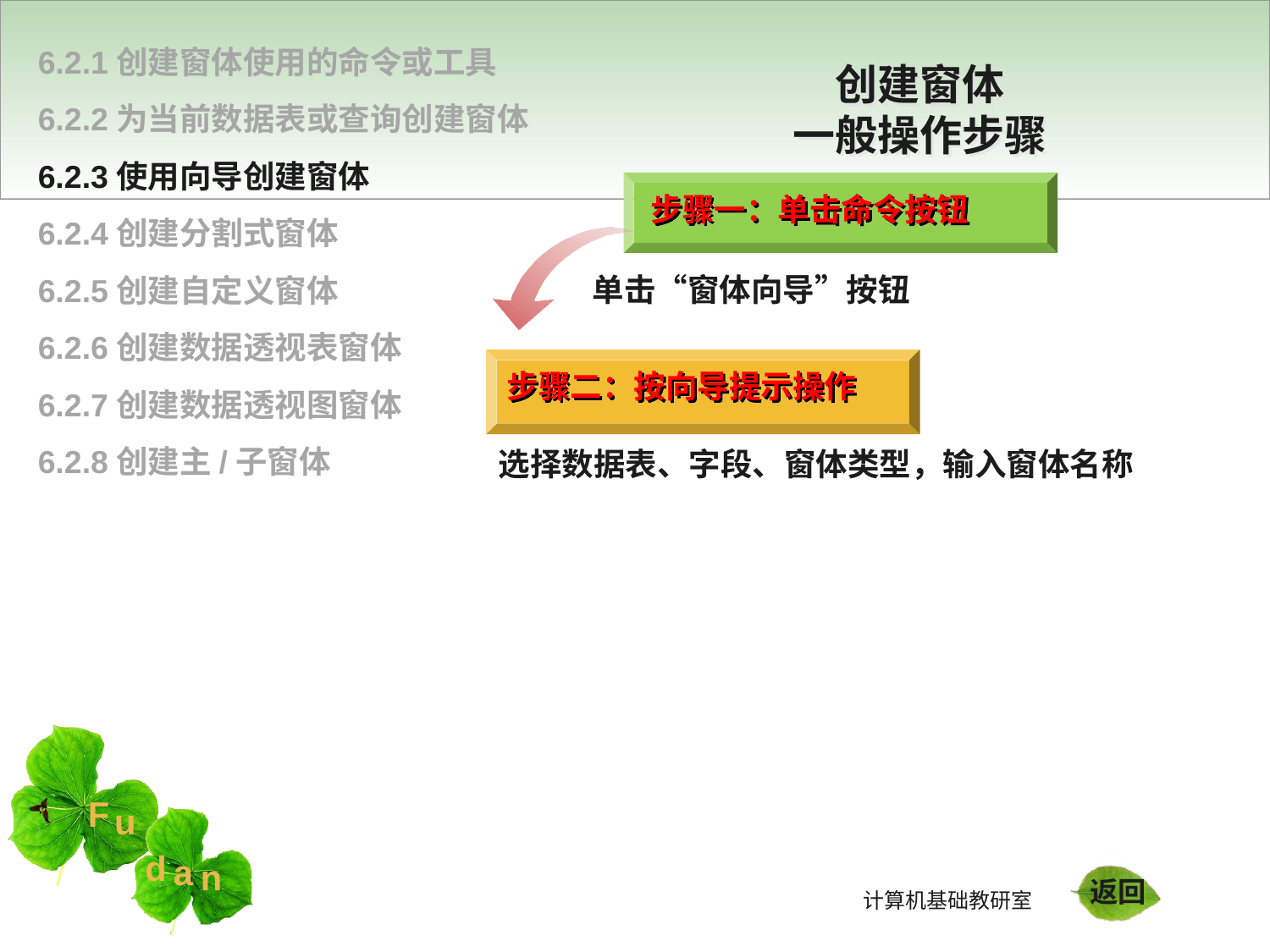

6.2.1创建窗体使用的命令或工具
6.2.2为当前数据表或查询创建窗体
6.2.3使用向导创建窗体
6.2.4创建分割式窗体
6.2.5创建自定义窗体
6.2.6创建数据透视表窗体
6.2.7创建数据透视图窗体
6.2.8创建主/子窗体

# 创建窗体 一般操作步骤

步骤一：单击命令按钮

单击“窗体向导”按钮

步骤二：按向导提示操作
选择数据表、字段、窗体类型，输入窗体名称
返回